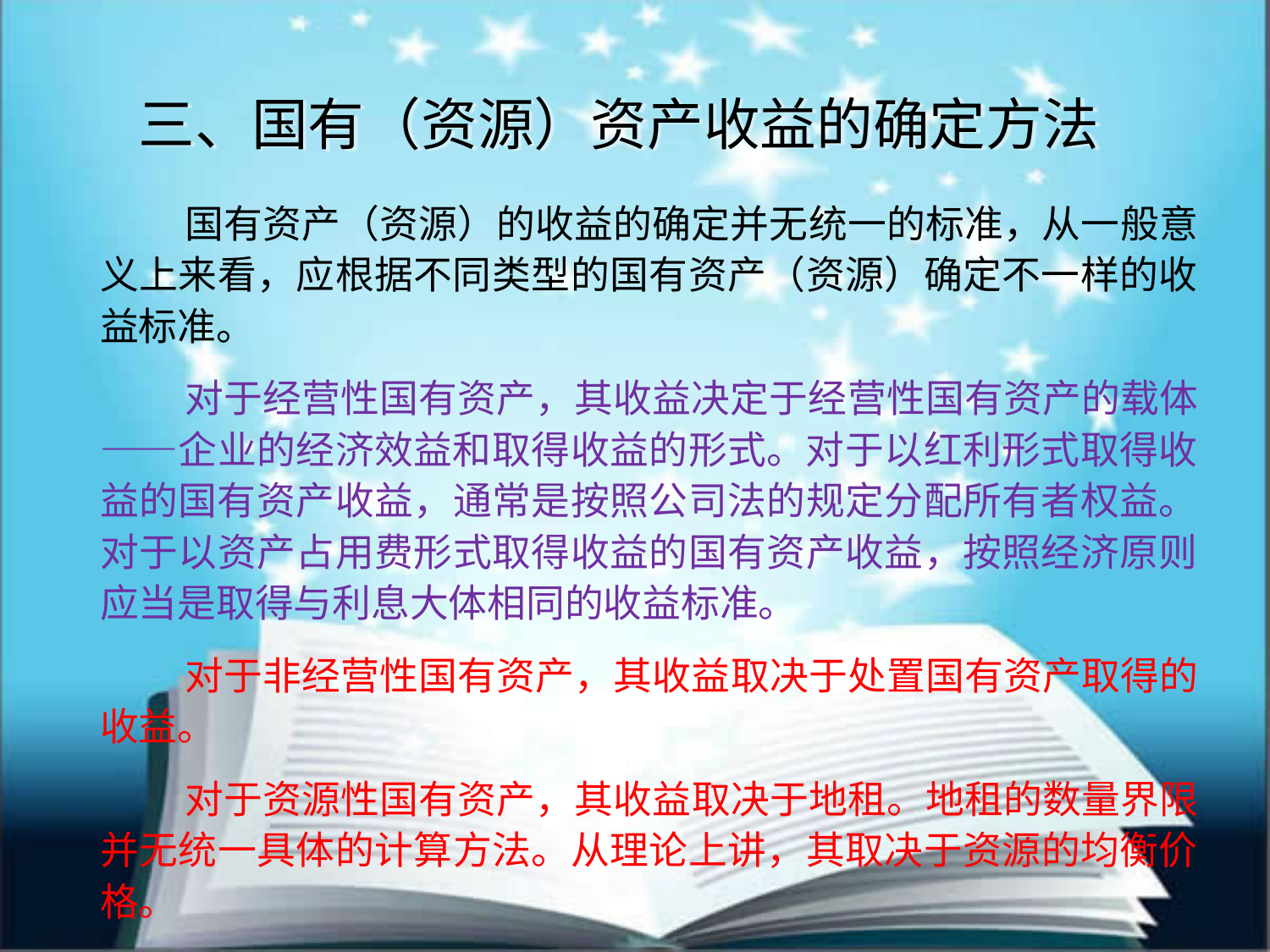

# 三、国有（资源）资产收益的确定方法
国有资产（资源）的收益的确定并无统一的标准，从一般意义上来看，应根据不同类型的国有资产（资源）确定不一样的收益标准。
对于经营性国有资产，其收益决定于经营性国有资产的载体——企业的经济效益和取得收益的形式。对于以红利形式取得收益的国有资产收益，通常是按照公司法的规定分配所有者权益。对于以资产占用费形式取得收益的国有资产收益，按照经济原则应当是取得与利息大体相同的收益标准。
对于非经营性国有资产，其收益取决于处置国有资产取得的收益。
对于资源性国有资产，其收益取决于地租。地租的数量界限并无统一具体的计算方法。从理论上讲，其取决于资源的均衡价格。